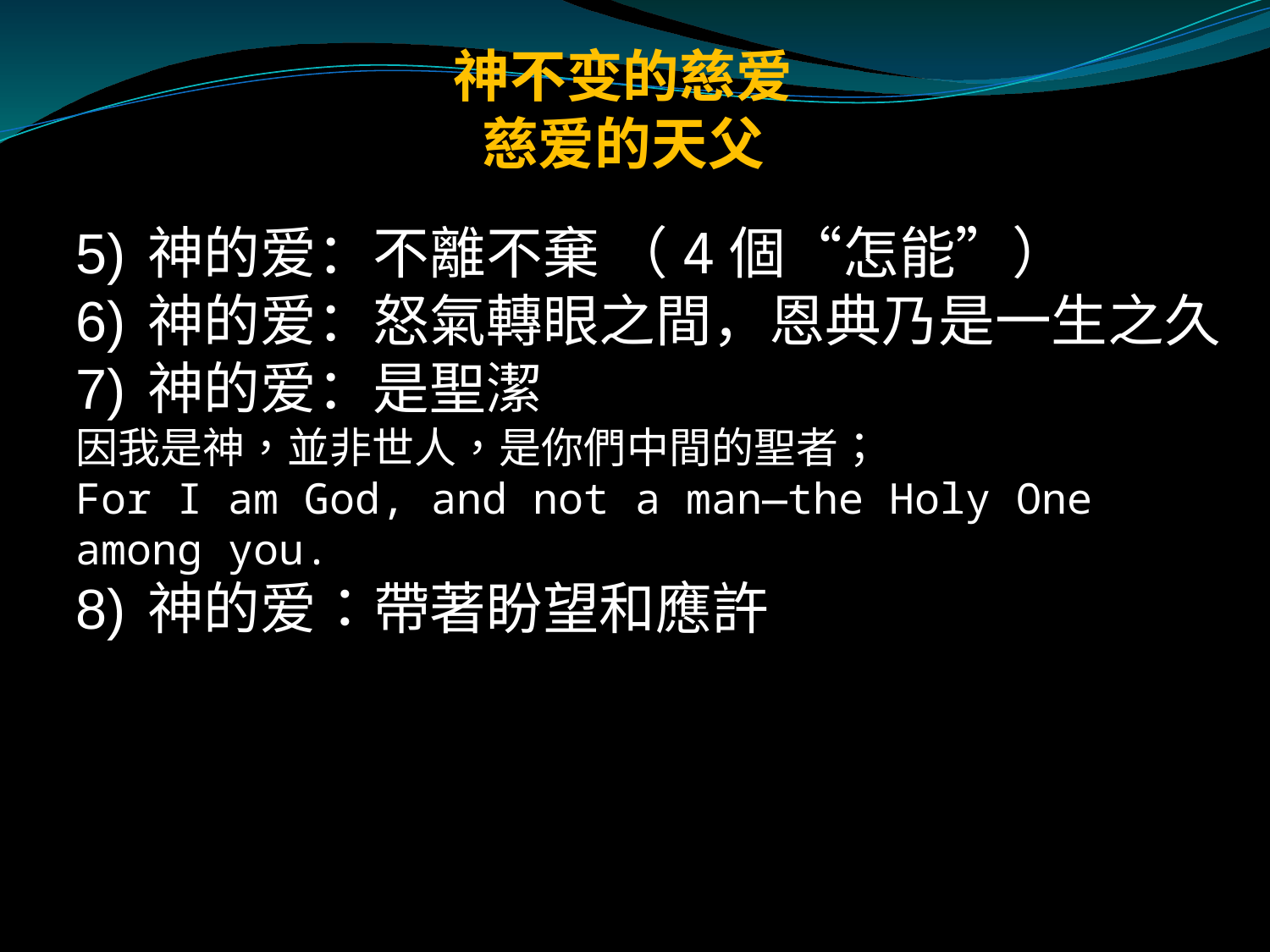

# 神不变的慈爱 慈爱的天父
神的爱：不離不棄 （4個“怎能”）
神的爱：怒氣轉眼之間，恩典乃是一生之久
神的爱：是聖潔
因我是神，並非世人，是你們中間的聖者；
For I am God, and not a man—the Holy One among you.
神的爱：帶著盼望和應許